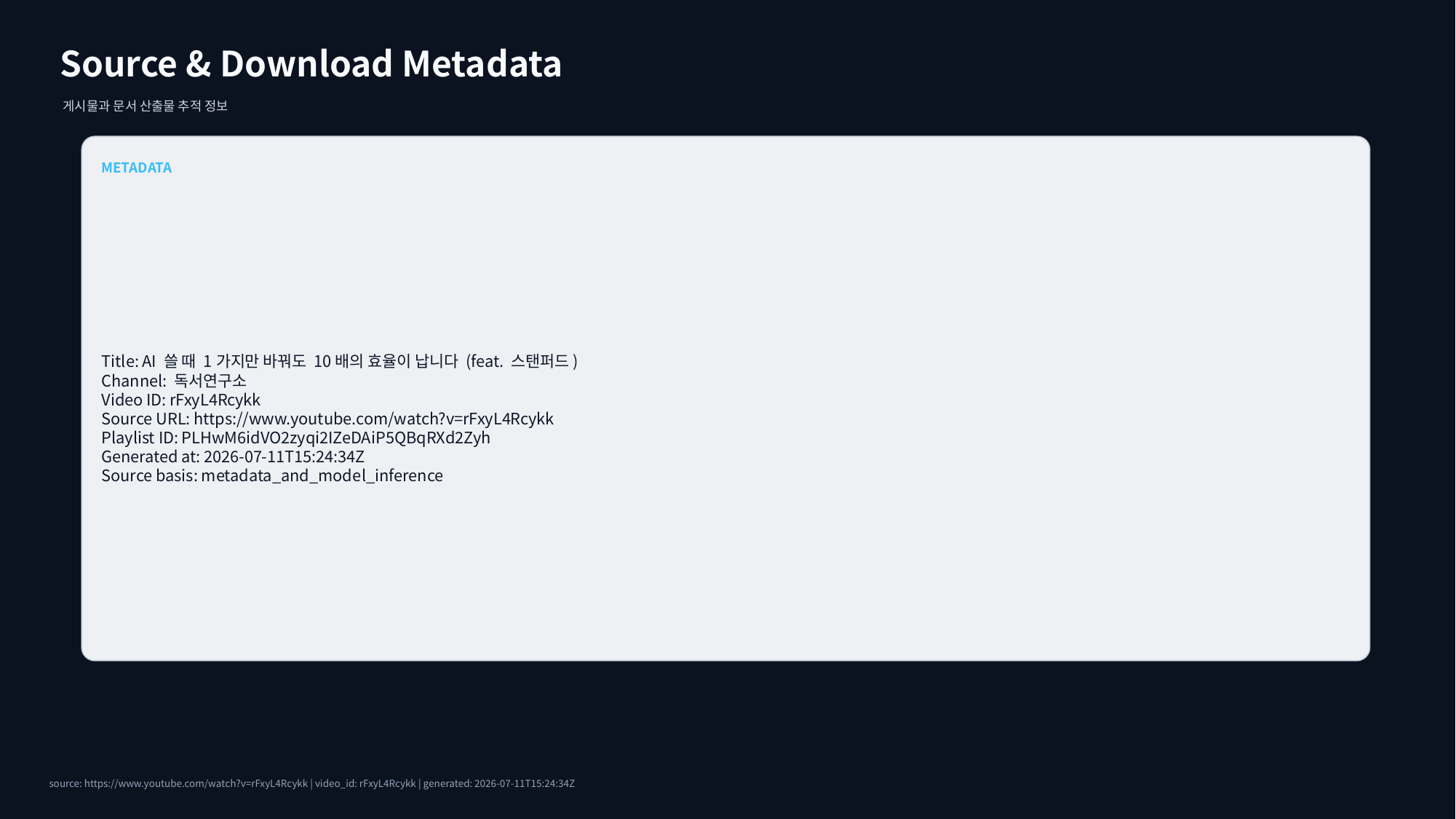

Source & Download Metadata
게시물과 문서 산출물 추적 정보

METADATA
Title: AI 쓸 때 1가지만 바꿔도 10배의 효율이 납니다 (feat. 스탠퍼드)
Channel: 독서연구소
Video ID: rFxyL4Rcykk
Source URL: https://www.youtube.com/watch?v=rFxyL4Rcykk
Playlist ID: PLHwM6idVO2zyqi2IZeDAiP5QBqRXd2Zyh
Generated at: 2026-07-11T15:24:34Z
Source basis: metadata_and_model_inference
source: https://www.youtube.com/watch?v=rFxyL4Rcykk | video_id: rFxyL4Rcykk | generated: 2026-07-11T15:24:34Z